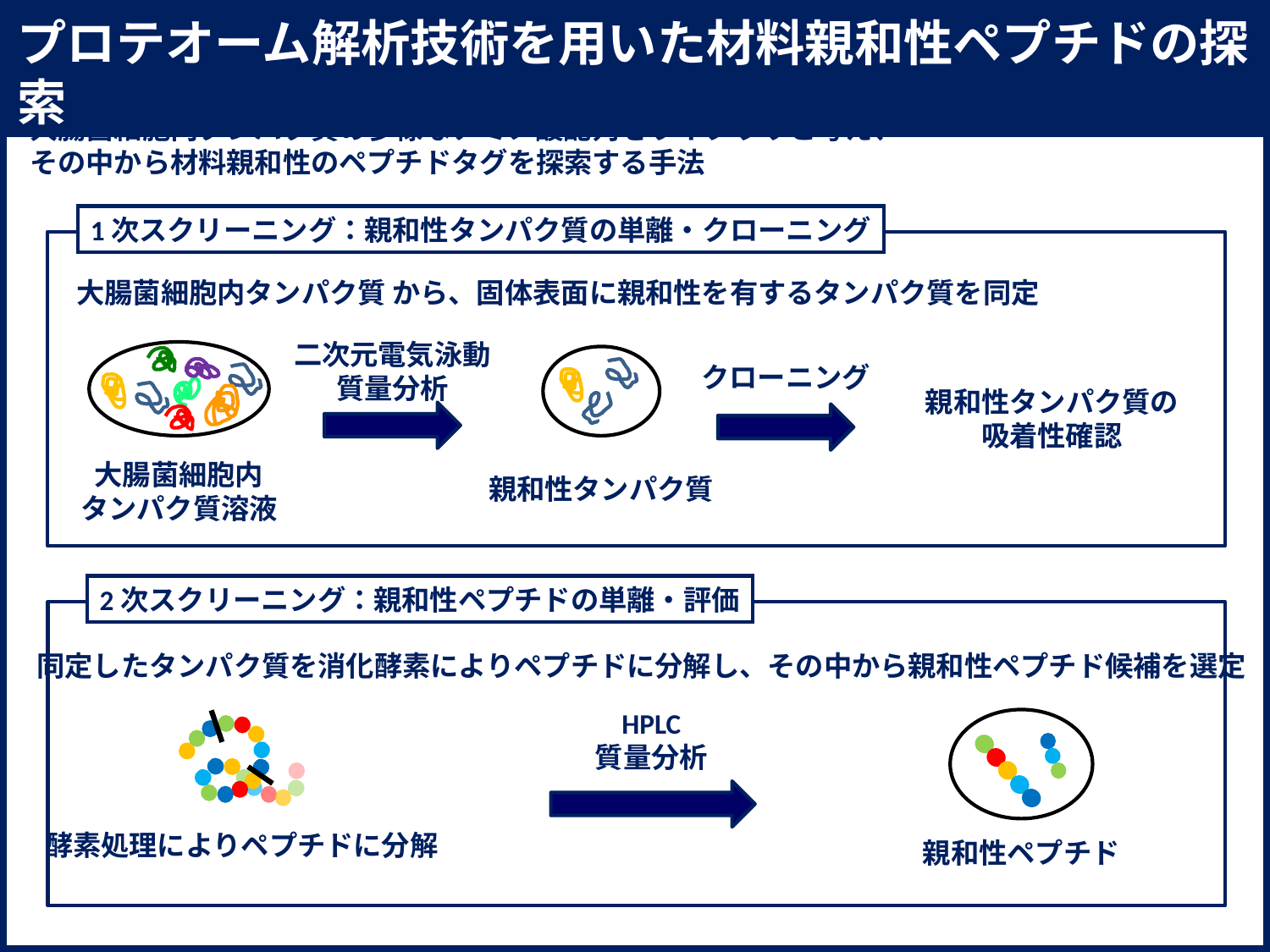

プロテオーム解析技術を用いた材料親和性ペプチドの探索
大腸菌細胞内タンパク質の多様なアミノ酸配列をライブラリと考え、
その中から材料親和性のペプチドタグを探索する手法
1次スクリーニング：親和性タンパク質の単離・クローニング

大腸菌細胞内タンパク質 から、固体表面に親和性を有するタンパク質を同定
二次元電気泳動
質量分析

大腸菌細胞内
タンパク質溶液

親和性タンパク質
クローニング
親和性タンパク質の
吸着性確認

2次スクリーニング：親和性ペプチドの単離・評価

同定したタンパク質を消化酵素によりペプチドに分解し、その中から親和性ペプチド候補を選定
HPLC
質量分析

親和性ペプチド

酵素処理によりペプチドに分解